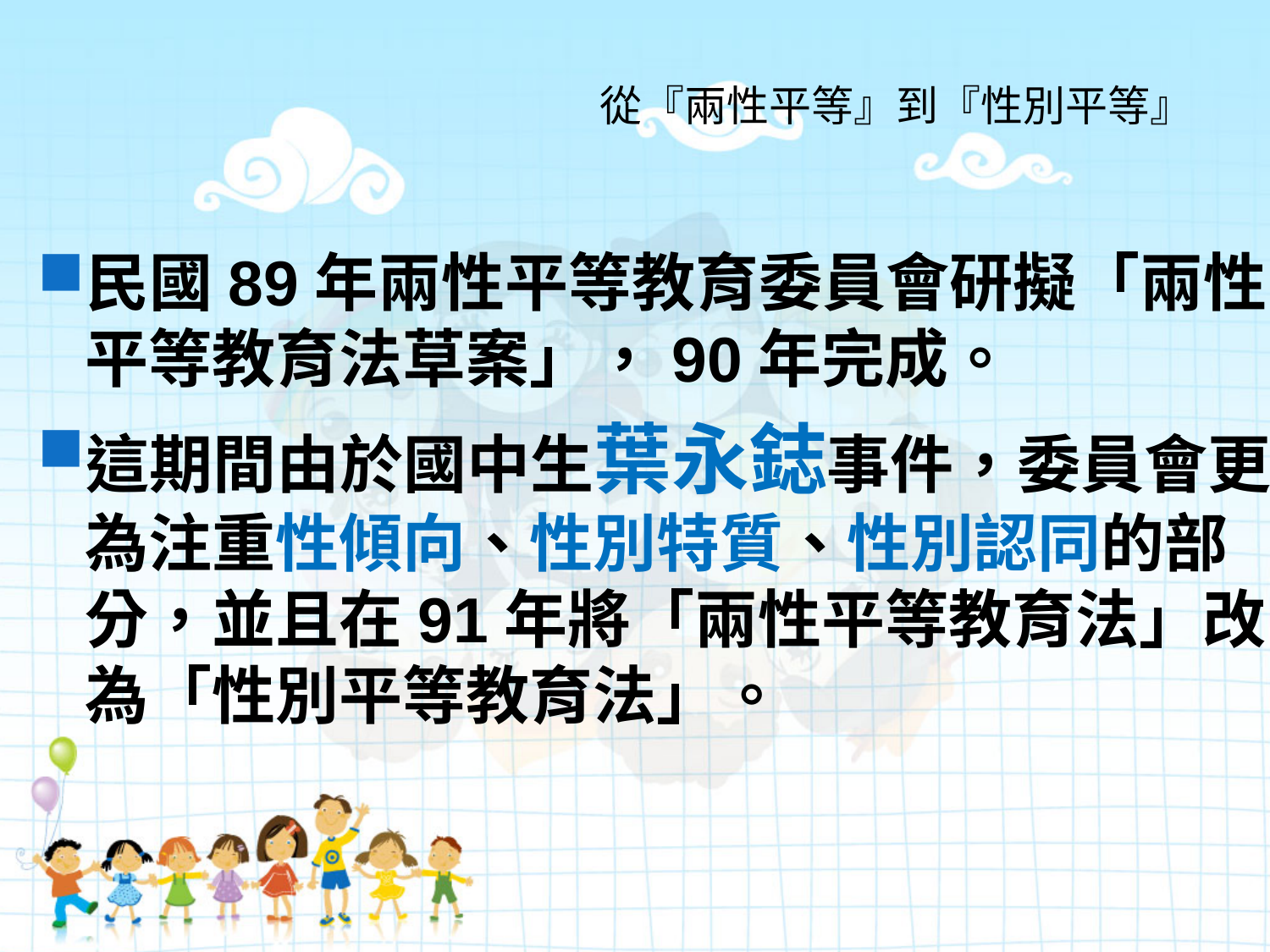

# 從『兩性平等』到『性別平等』
民國89年兩性平等教育委員會研擬「兩性平等教育法草案」，90年完成。
這期間由於國中生葉永鋕事件，委員會更為注重性傾向、性別特質、性別認同的部分，並且在91年將「兩性平等教育法」改為「性別平等教育法」。